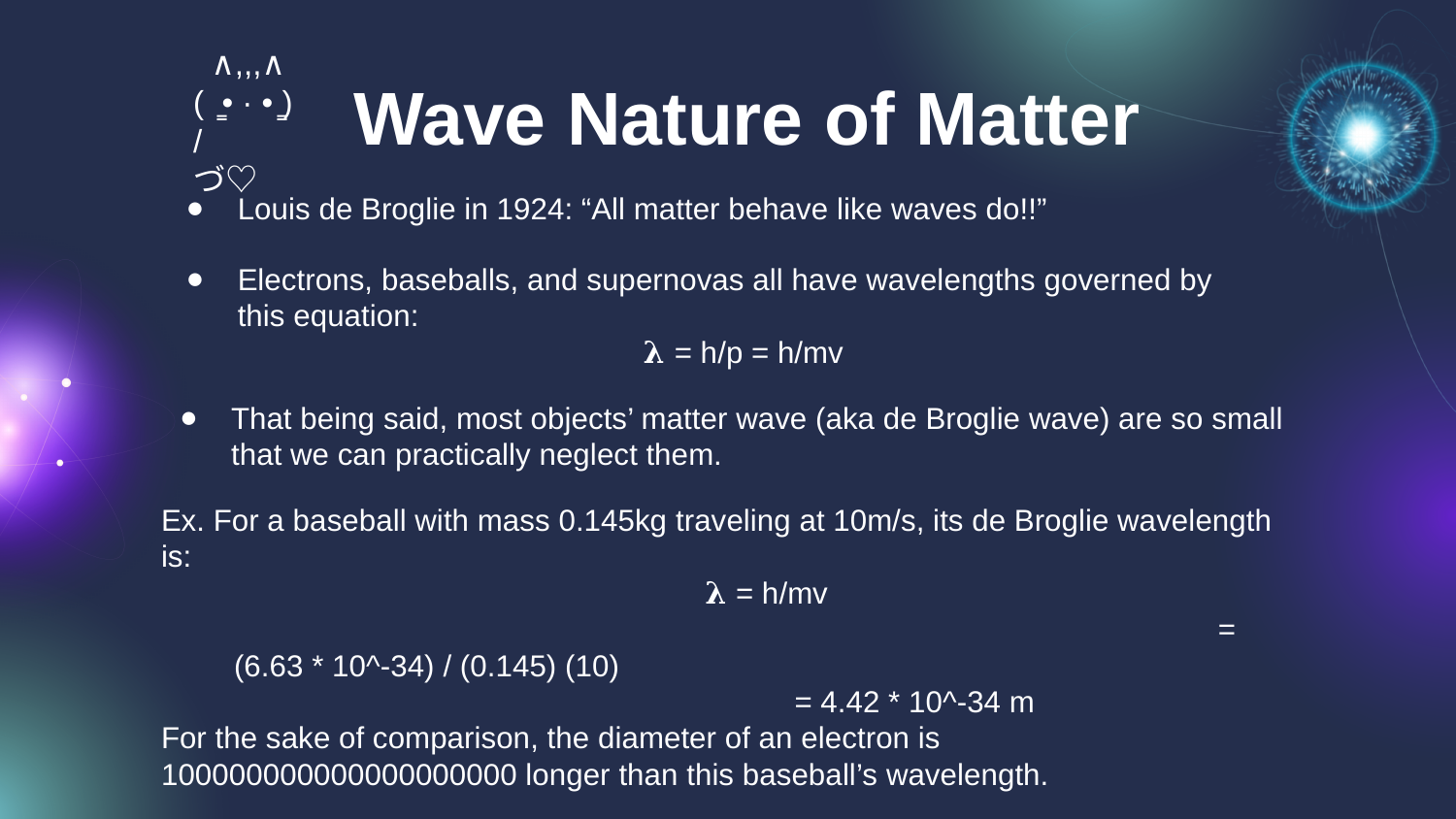

∧,,,∧
(  ̳• · • ̳)
/	づ♡

# Wave Nature of Matter
Louis de Broglie in 1924: “All matter behave like waves do!!”
Electrons, baseballs, and supernovas all have wavelengths governed by this equation:
𝛌 = h/p = h/mv

That being said, most objects’ matter wave (aka de Broglie wave) are so small that we can practically neglect them.
Ex. For a baseball with mass 0.145kg traveling at 10m/s, its de Broglie wavelength is:
𝛌 = h/mv
						             = (6.63 * 10^-34) / (0.145) (10)
                                                                  = 4.42 * 10^-34 m
For the sake of comparison, the diameter of an electron is 100000000000000000000 longer than this baseball’s wavelength.